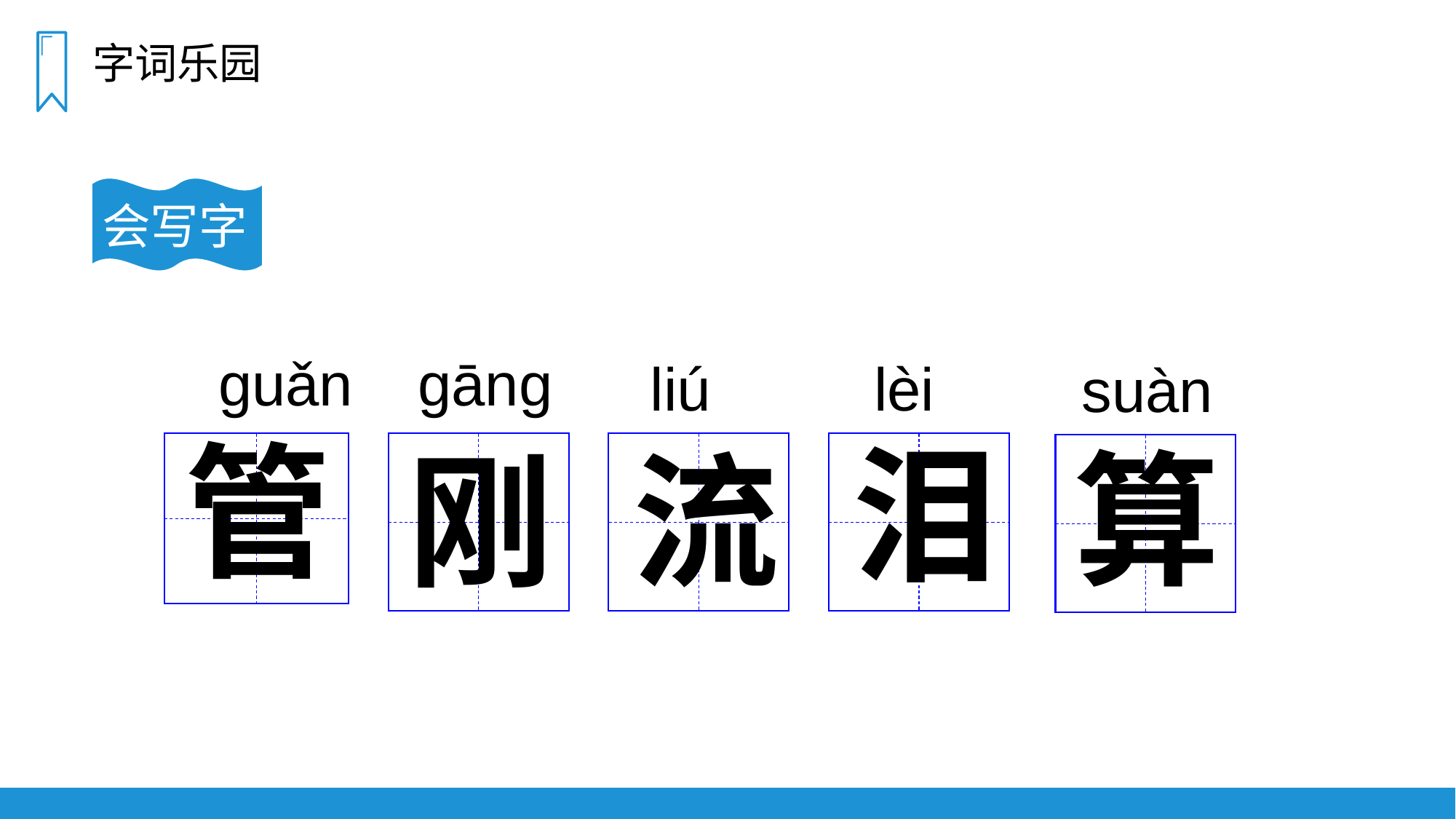

字词乐园
会写字
ɡuǎn
ɡānɡ
liú
lèi
suàn
管
泪
算
刚
流